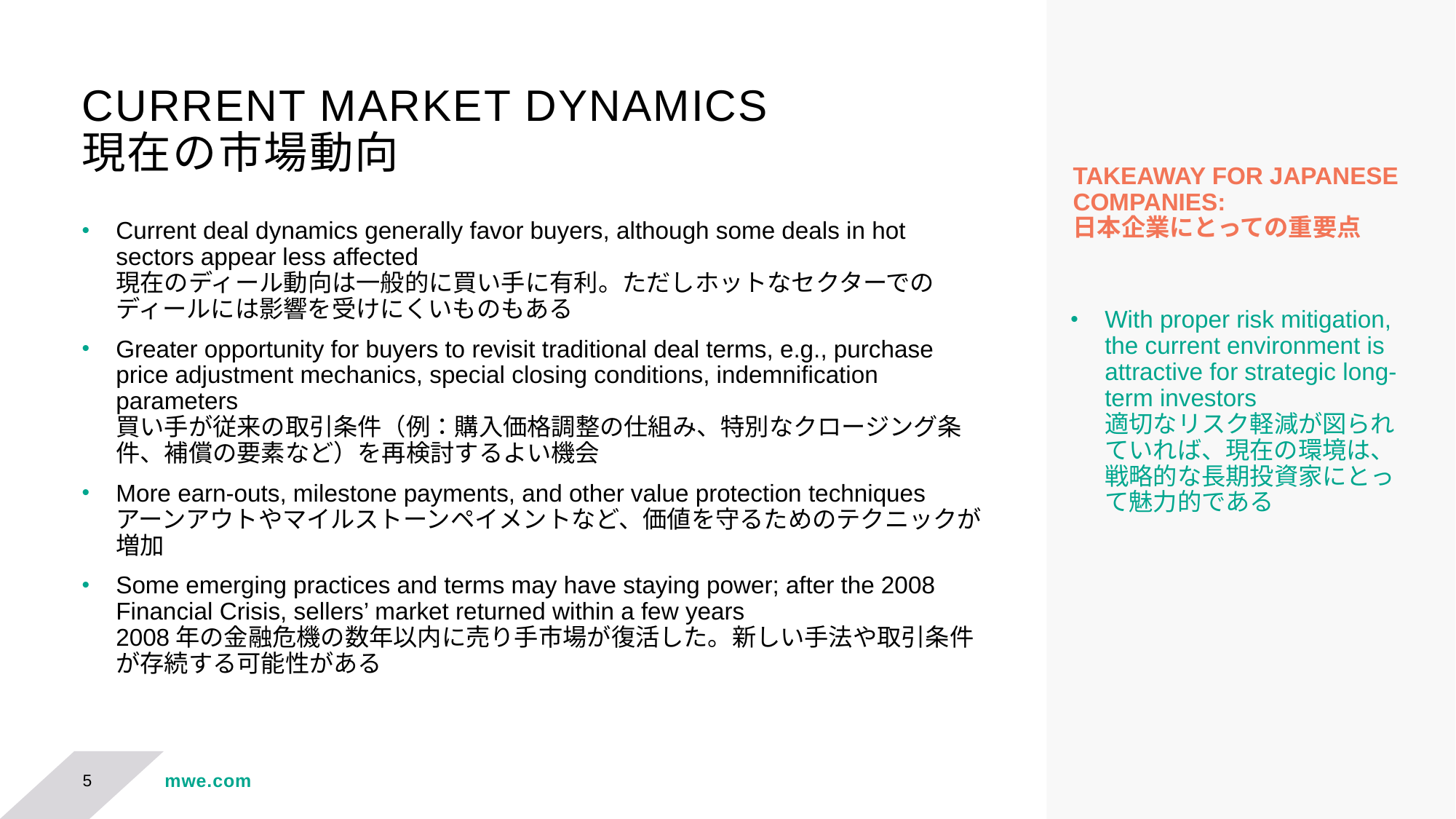

# CURRENT MARKET DYNAMICS 現在の市場動向
Current deal dynamics generally favor buyers, although some deals in hot sectors appear less affected　
現在のディール動向は一般的に買い手に有利。ただしホットなセクターでのディールには影響を受けにくいものもある
Greater opportunity for buyers to revisit traditional deal terms, e.g., purchase price adjustment mechanics, special closing conditions, indemnification parameters
買い手が従来の取引条件（例：購入価格調整の仕組み、特別なクロージング条件、補償の要素など）を再検討するよい機会
More earn-outs, milestone payments, and other value protection techniques　
アーンアウトやマイルストーンペイメントなど、価値を守るためのテクニックが増加
Some emerging practices and terms may have staying power; after the 2008 Financial Crisis, sellers’ market returned within a few years　
2008年の金融危機の数年以内に売り手市場が復活した。新しい手法や取引条件が存続する可能性がある
TAKEAWAY FOR JAPANESE COMPANIES:
日本企業にとっての重要点

With proper risk mitigation, the current environment is attractive for strategic long-term investors
適切なリスク軽減が図られていれば、現在の環境は、戦略的な長期投資家にとって魅力的である

5